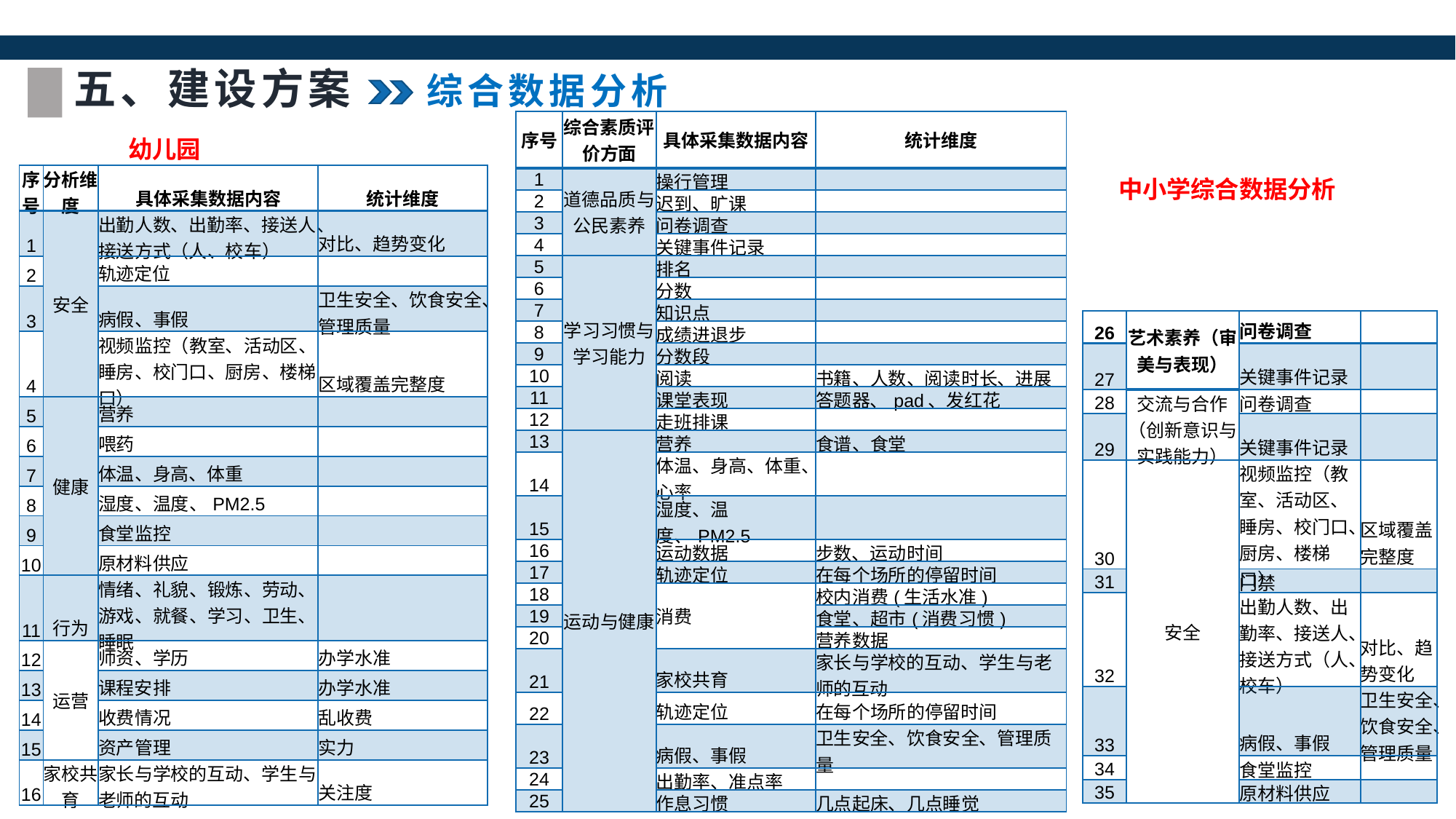

五、建设方案
综合数据分析

| 序号 | 综合素质评价方面 | 具体采集数据内容 | 统计维度 |
| --- | --- | --- | --- |
| 1 | 道德品质与公民素养 | 操行管理 |  |
| 2 |  | 迟到、旷课 |  |
| 3 |  | 问卷调查 |  |
| 4 |  | 关键事件记录 |  |
| 5 | 学习习惯与学习能力 | 排名 |  |
| 6 |  | 分数 |  |
| 7 |  | 知识点 |  |
| 8 |  | 成绩进退步 |  |
| 9 |  | 分数段 |  |
| 10 |  | 阅读 | 书籍、人数、阅读时长、进展 |
| 11 |  | 课堂表现 | 答题器、pad、发红花 |
| 12 |  | 走班排课 |  |
| 13 | 运动与健康 | 营养 | 食谱、食堂 |
| 14 |  | 体温、身高、体重、心率 |  |
| 15 |  | 湿度、温度、PM2.5 |  |
| 16 |  | 运动数据 | 步数、运动时间 |
| 17 |  | 轨迹定位 | 在每个场所的停留时间 |
| 18 |  | 消费 | 校内消费(生活水准) |
| 19 |  |  | 食堂、超市(消费习惯) |
| 20 |  |  | 营养数据 |
| 21 |  | 家校共育 | 家长与学校的互动、学生与老师的互动 |
| 22 |  | 轨迹定位 | 在每个场所的停留时间 |
| 23 |  | 病假、事假 | 卫生安全、饮食安全、管理质量 |
| 24 |  | 出勤率、准点率 |  |
| 25 |  | 作息习惯 | 几点起床、几点睡觉 |
幼儿园
| 序号 | 分析维度 | 具体采集数据内容 | 统计维度 |
| --- | --- | --- | --- |
| 1 | 安全 | 出勤人数、出勤率、接送人、接送方式（人、校车） | 对比、趋势变化 |
| 2 |  | 轨迹定位 |  |
| 3 |  | 病假、事假 | 卫生安全、饮食安全、管理质量 |
| 4 |  | 视频监控（教室、活动区、睡房、校门口、厨房、楼梯口） | 区域覆盖完整度 |
| 5 | 健康 | 营养 |  |
| 6 |  | 喂药 |  |
| 7 |  | 体温、身高、体重 |  |
| 8 |  | 湿度、温度、PM2.5 |  |
| 9 |  | 食堂监控 |  |
| 10 |  | 原材料供应 |  |
| 11 | 行为 | 情绪、礼貌、锻炼、劳动、游戏、就餐、学习、卫生、睡眠 |  |
| 12 | 运营 | 师资、学历 | 办学水准 |
| 13 |  | 课程安排 | 办学水准 |
| 14 |  | 收费情况 | 乱收费 |
| 15 |  | 资产管理 | 实力 |
| 16 | 家校共育 | 家长与学校的互动、学生与老师的互动 | 关注度 |
中小学综合数据分析
| 26 | 艺术素养（审美与表现） | 问卷调查 |  |
| --- | --- | --- | --- |
| 27 |  | 关键事件记录 |  |
| 28 | 交流与合作（创新意识与实践能力） | 问卷调查 |  |
| 29 |  | 关键事件记录 |  |
| 30 | 安全 | 视频监控（教室、活动区、睡房、校门口、厨房、楼梯口） | 区域覆盖完整度 |
| 31 |  | 门禁 |  |
| 32 |  | 出勤人数、出勤率、接送人、接送方式（人、校车） | 对比、趋势变化 |
| 33 |  | 病假、事假 | 卫生安全、饮食安全、管理质量 |
| 34 |  | 食堂监控 |  |
| 35 |  | 原材料供应 |  |